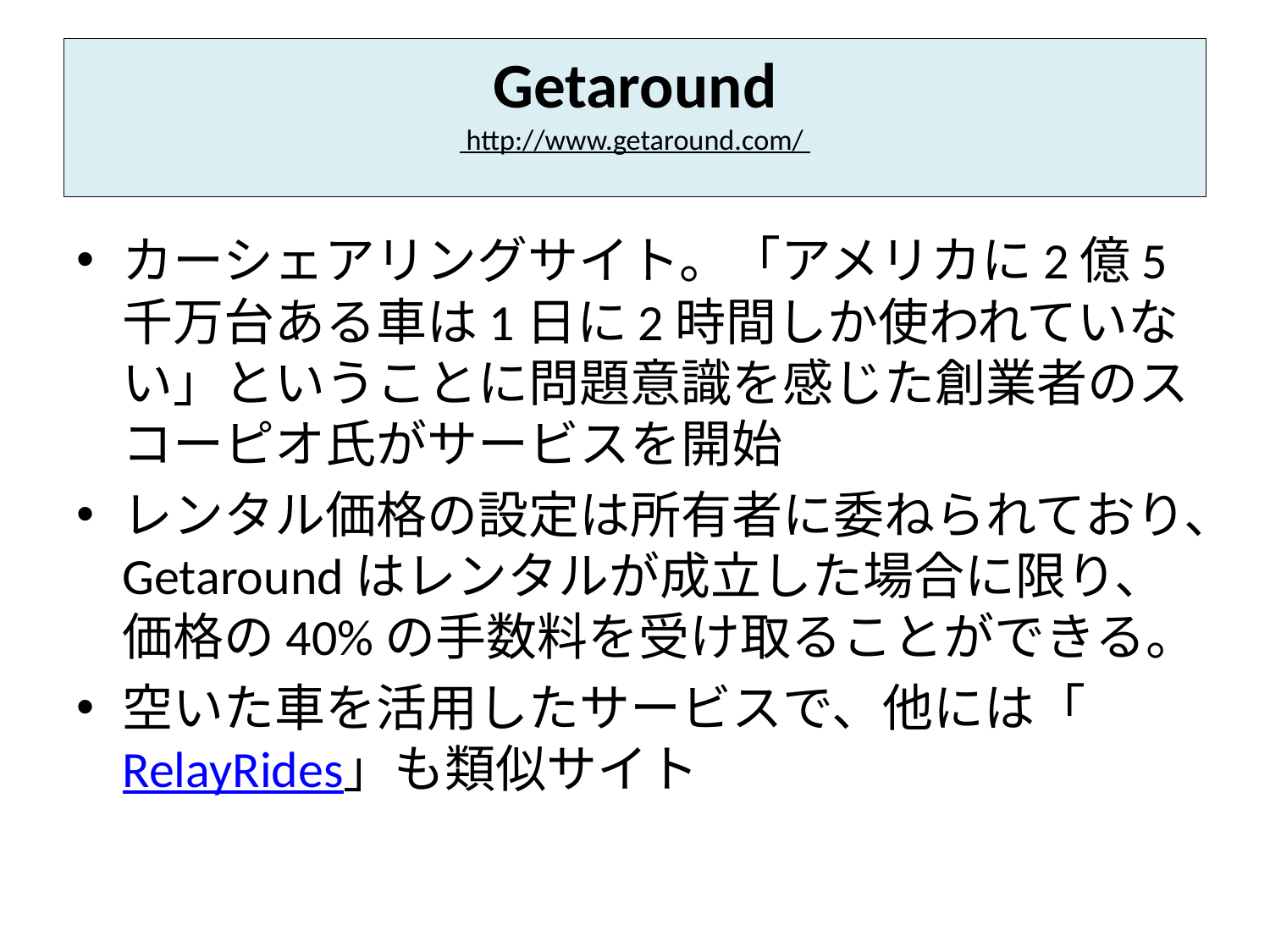

# Getaround http://www.getaround.com/
カーシェアリングサイト。「アメリカに2億5千万台ある車は1日に2時間しか使われていない」ということに問題意識を感じた創業者のスコーピオ氏がサービスを開始
レンタル価格の設定は所有者に委ねられており、Getaroundはレンタルが成立した場合に限り、価格の40%の手数料を受け取ることができる。
空いた車を活用したサービスで、他には「RelayRides」も類似サイト